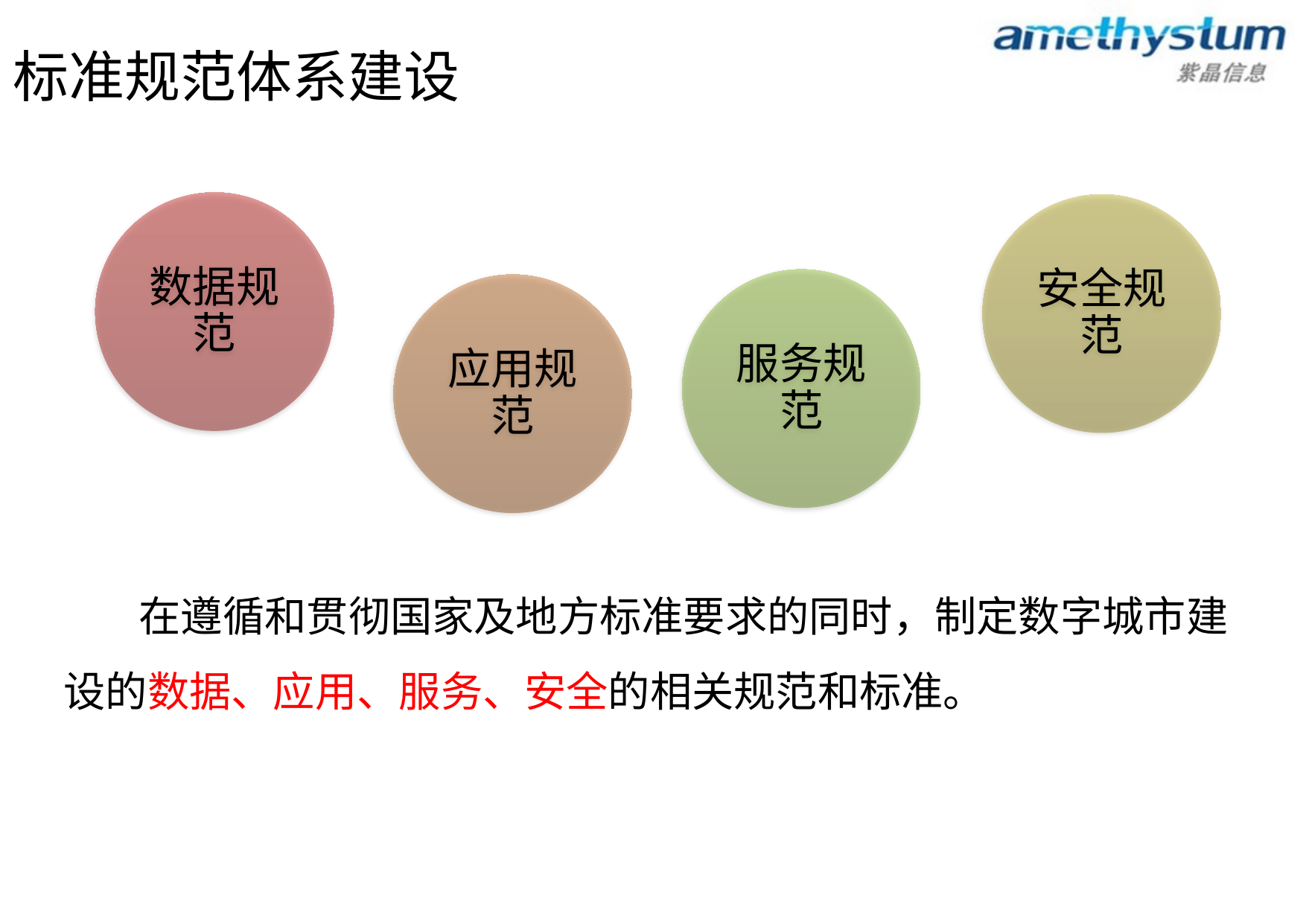

标准规范体系建设
数据规范
应用规范
安全规范
服务规范
       在遵循和贯彻国家及地方标准要求的同时，制定数字城市建设的数据、应用、服务、安全的相关规范和标准。